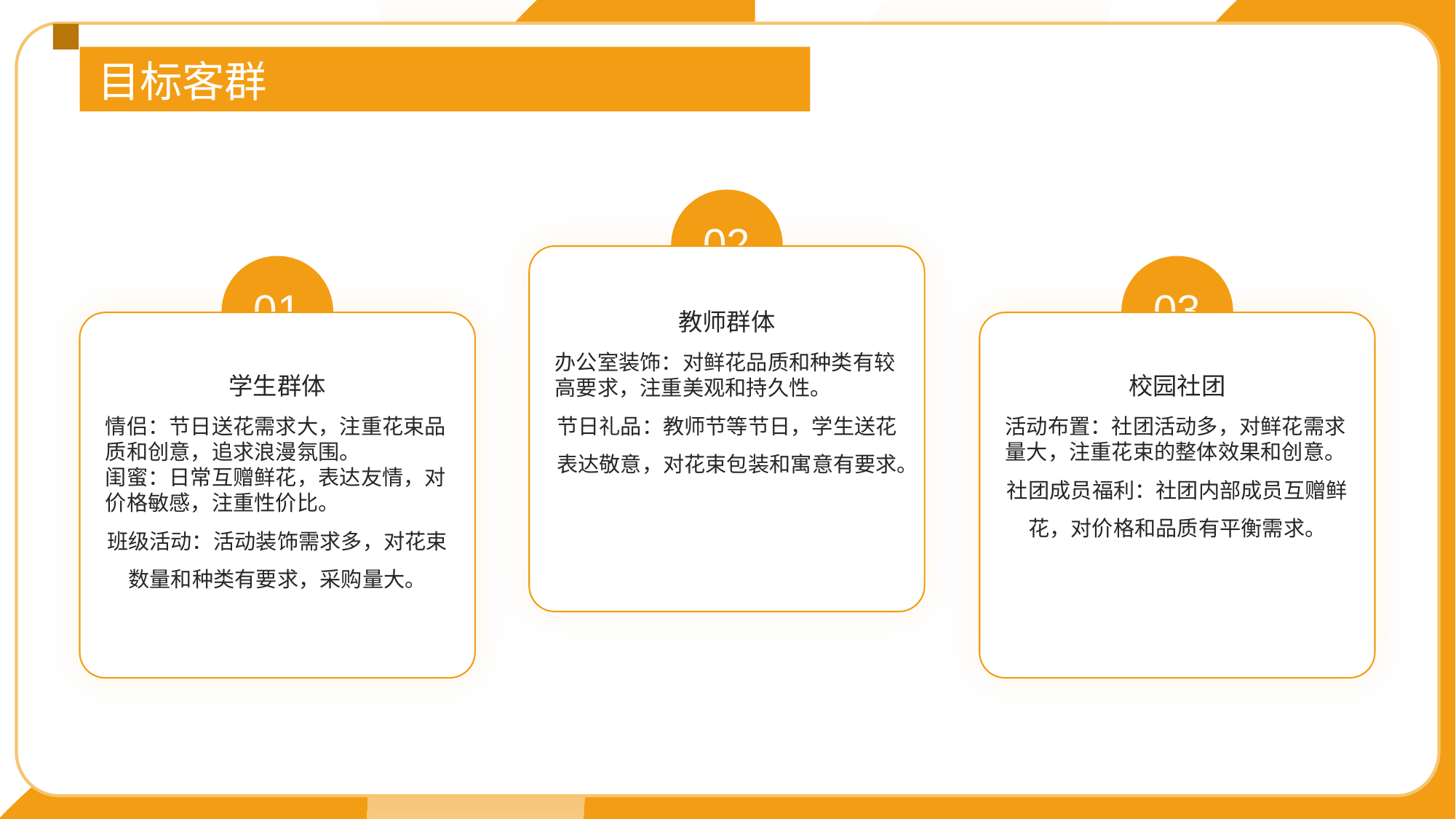

目标客群

02

教师群体
01
03

校园社团
学生群体
办公室装饰：对鲜花品质和种类有较高要求，注重美观和持久性。
节日礼品：教师节等节日，学生送花表达敬意，对花束包装和寓意有要求。
情侣：节日送花需求大，注重花束品质和创意，追求浪漫氛围。
闺蜜：日常互赠鲜花，表达友情，对价格敏感，注重性价比。
班级活动：活动装饰需求多，对花束数量和种类有要求，采购量大。
活动布置：社团活动多，对鲜花需求量大，注重花束的整体效果和创意。
社团成员福利：社团内部成员互赠鲜花，对价格和品质有平衡需求。